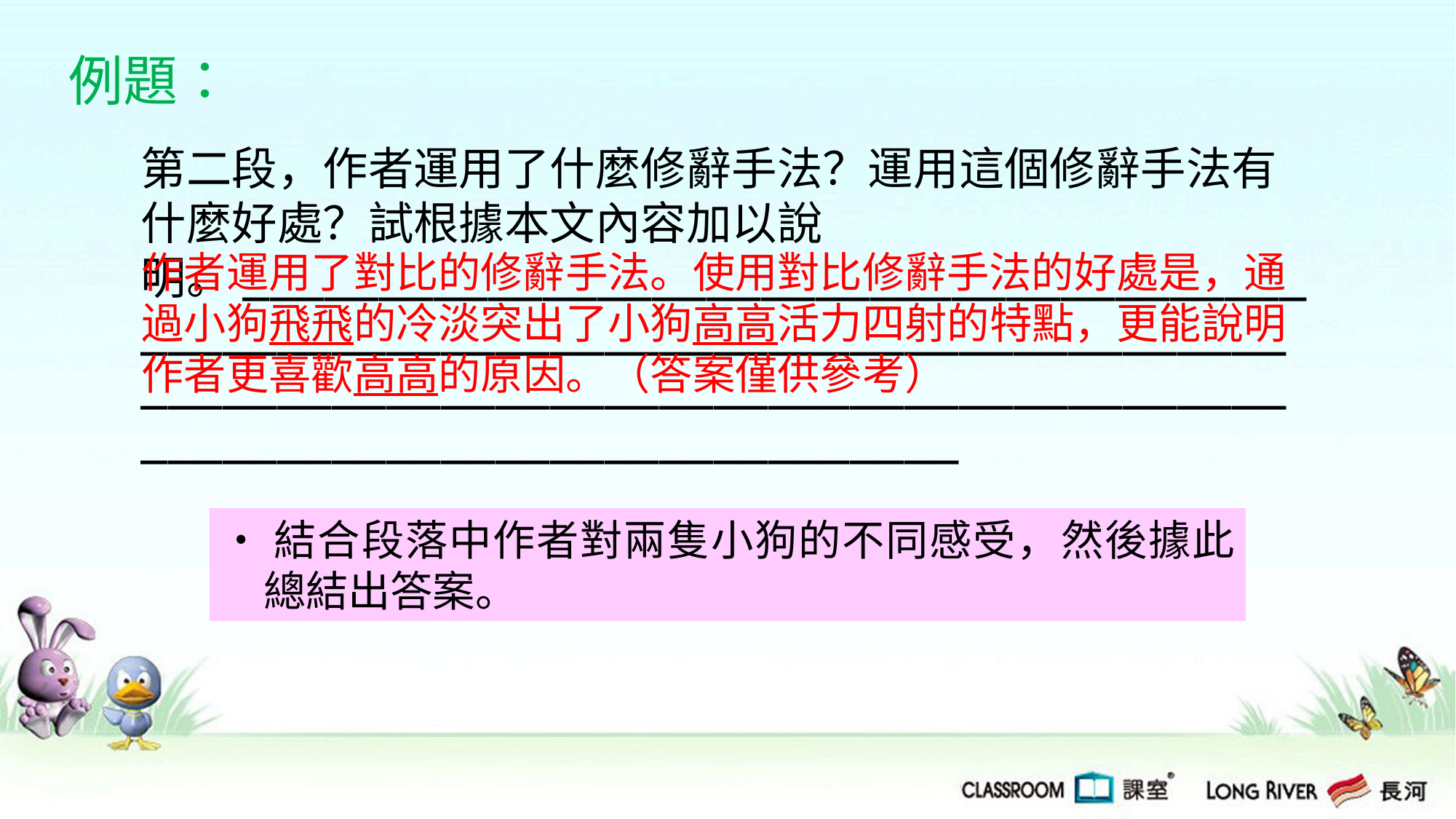

例題：
第二段，作者運用了什麼修辭手法？運用這個修辭手法有什麼好處？試根據本文內容加以說明。_________________________________________________________________________________________________________________________________________________________
作者運用了對比的修辭手法。使用對比修辭手法的好處是，通過小狗飛飛的冷淡突出了小狗高高活力四射的特點，更能說明作者更喜歡高高的原因。（答案僅供參考）
‧結合段落中作者對兩隻小狗的不同感受，然後據此總結出答案。